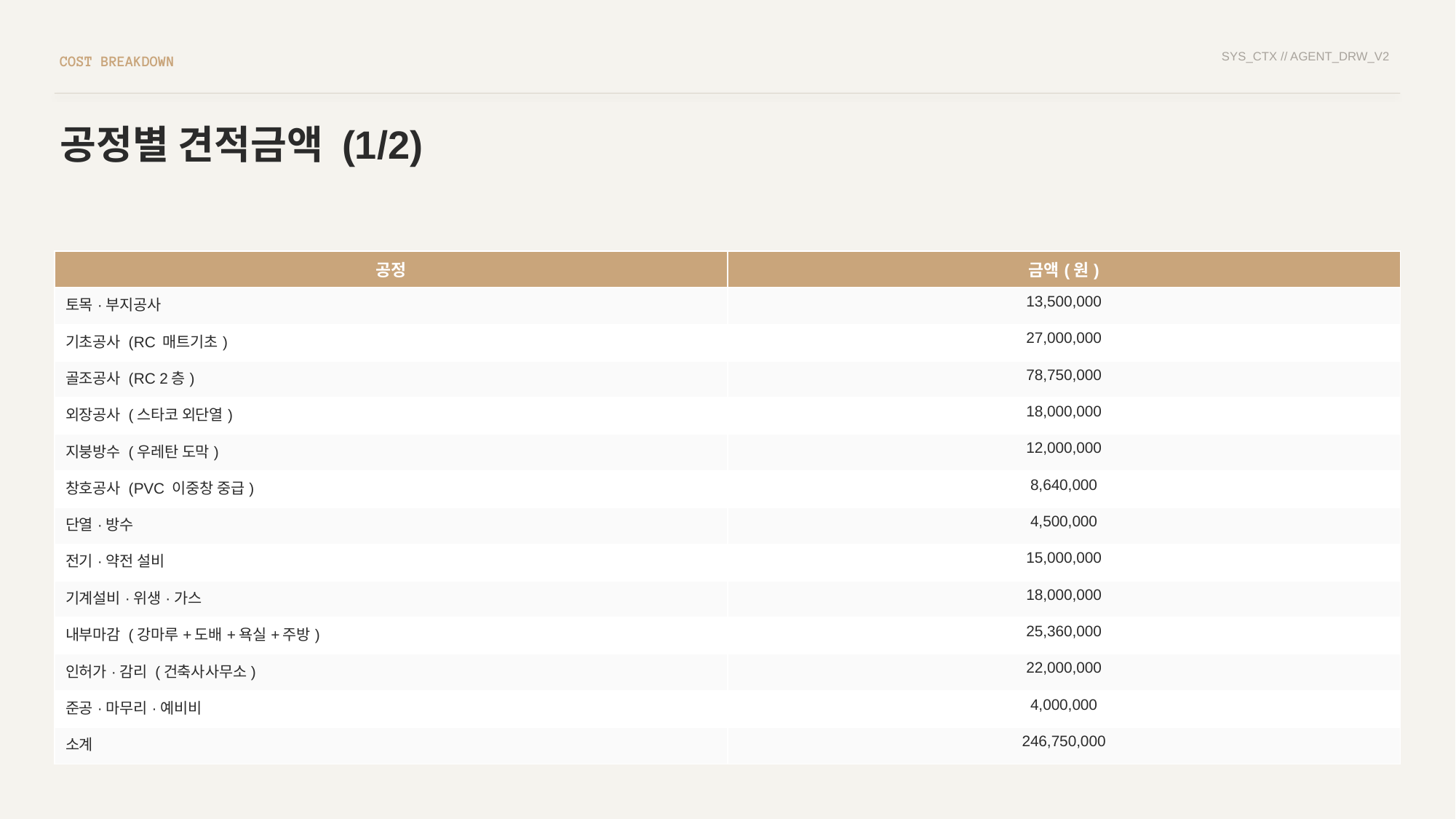

SYS_CTX // AGENT_DRW_V2
COST BREAKDOWN

공정별 견적금액 (1/2)
| 공정 | 금액(원) |
| --- | --- |
| 토목·부지공사 | 13,500,000 |
| 기초공사 (RC 매트기초) | 27,000,000 |
| 골조공사 (RC 2층) | 78,750,000 |
| 외장공사 (스타코 외단열) | 18,000,000 |
| 지붕방수 (우레탄 도막) | 12,000,000 |
| 창호공사 (PVC 이중창 중급) | 8,640,000 |
| 단열·방수 | 4,500,000 |
| 전기·약전 설비 | 15,000,000 |
| 기계설비·위생·가스 | 18,000,000 |
| 내부마감 (강마루+도배+욕실+주방) | 25,360,000 |
| 인허가·감리 (건축사사무소) | 22,000,000 |
| 준공·마무리·예비비 | 4,000,000 |
| 소계 | 246,750,000 |